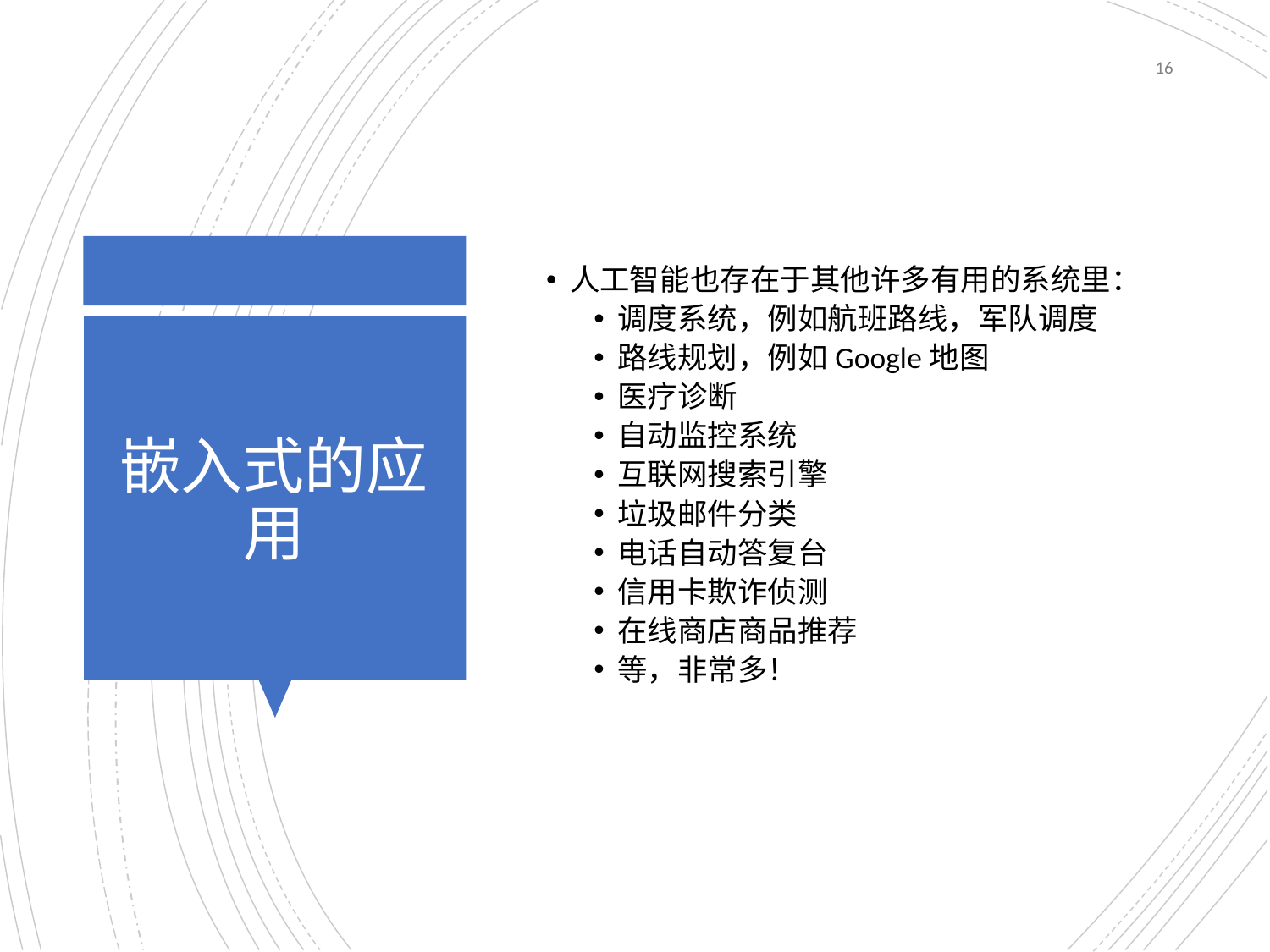

16
人工智能也存在于其他许多有用的系统里：
调度系统，例如航班路线，军队调度
路线规划，例如Google地图
医疗诊断
自动监控系统
互联网搜索引擎
垃圾邮件分类
电话自动答复台
信用卡欺诈侦测
在线商店商品推荐
等，非常多！

# 嵌入式的应用